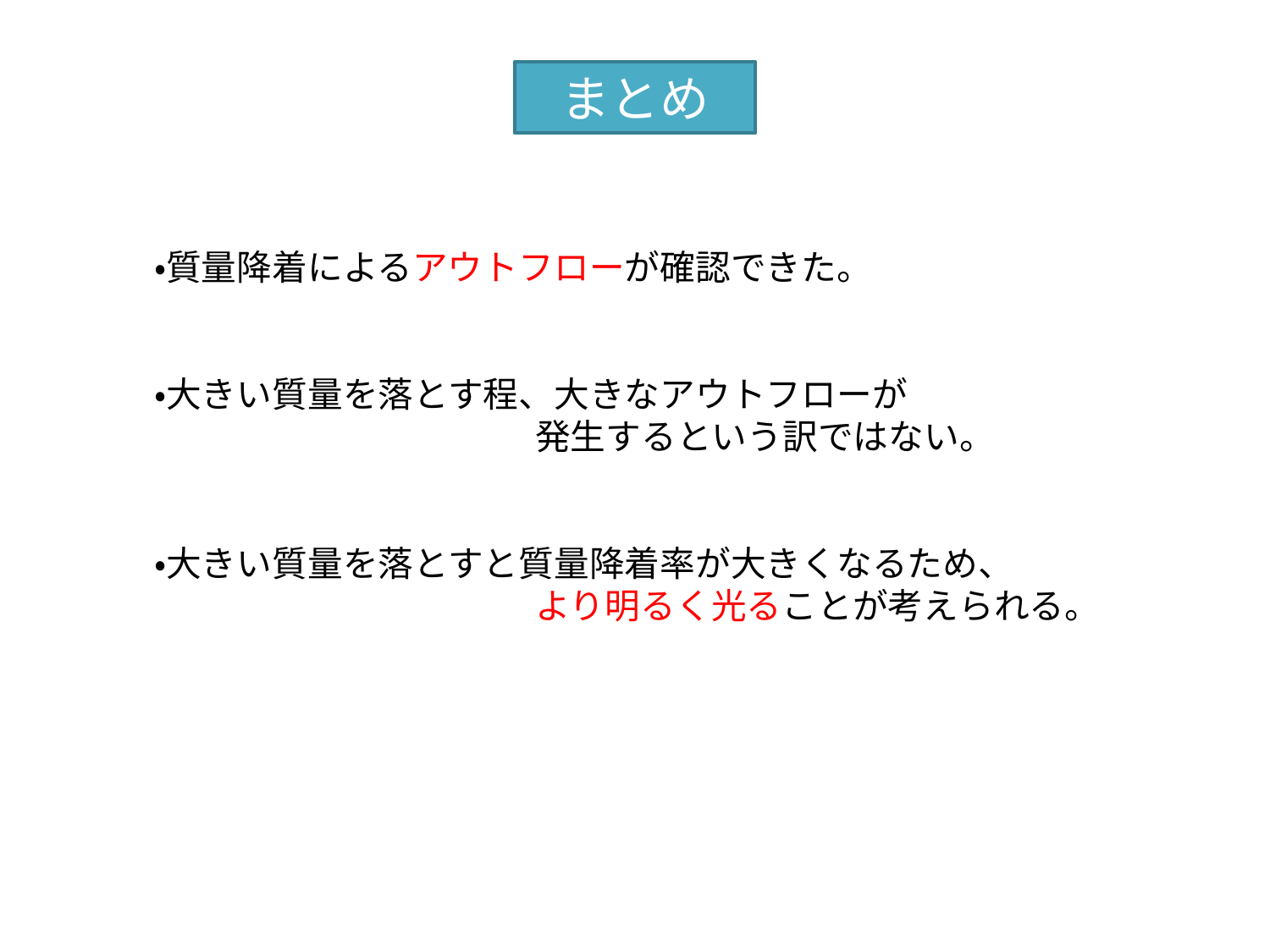

まとめ
・質量降着によるアウトフローが確認できた。

・大きい質量を落とす程、大きなアウトフローが
			発生するという訳ではない。

・大きい質量を落とすと質量降着率が大きくなるため、
			より明るく光ることが考えられる。